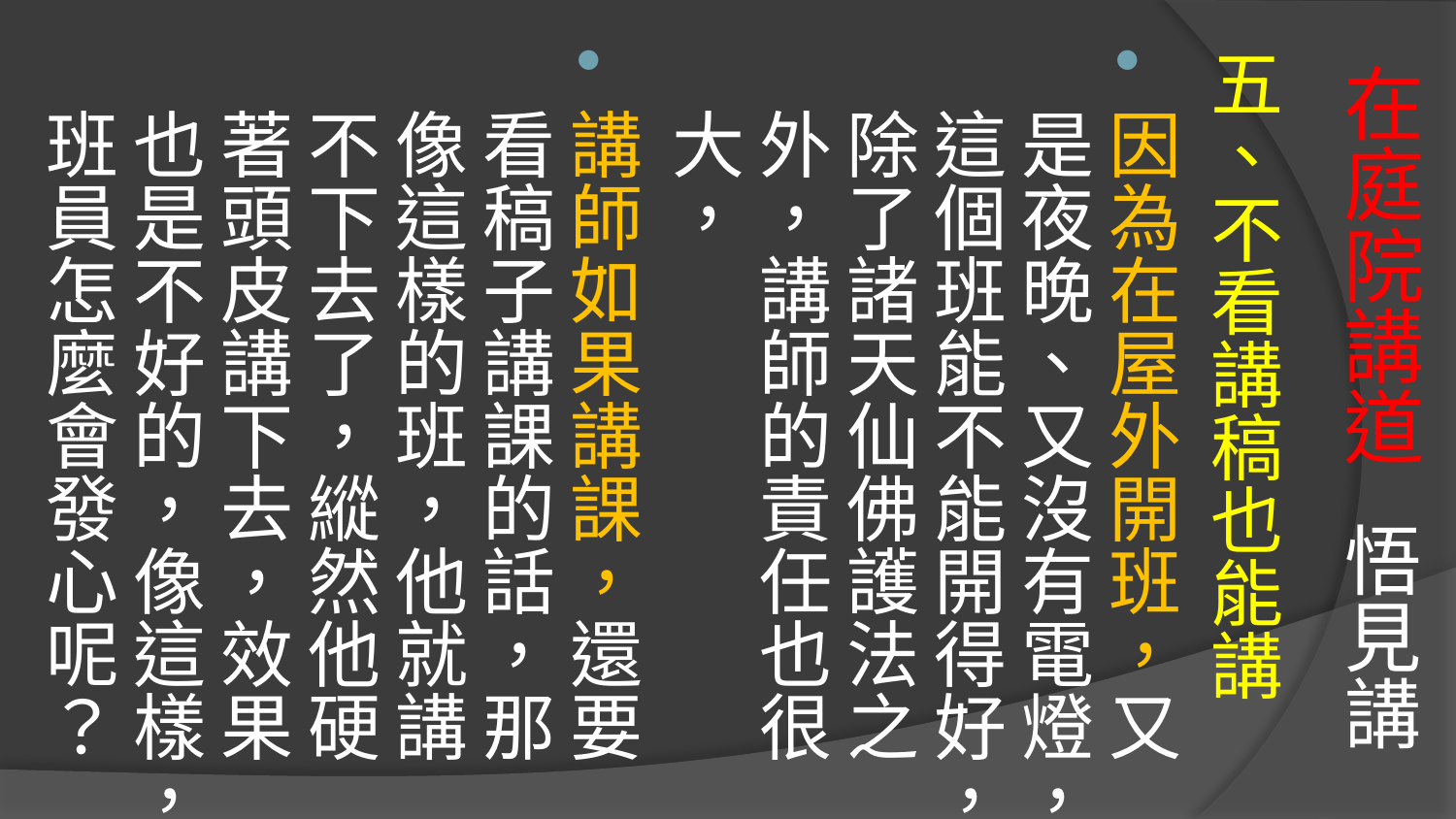

# 在庭院講道   悟見講
五、不看講稿也能講
因為在屋外開班，又是夜晚、又沒有電燈，這個班能不能開得好，除了諸天仙佛護法之外，講師的責任也很大，
講師如果講課，還要看稿子講課的話，那像這樣的班，他就講不下去了，縱然他硬著頭皮講下去，效果也是不好的，像這樣，班員怎麼會發心呢？